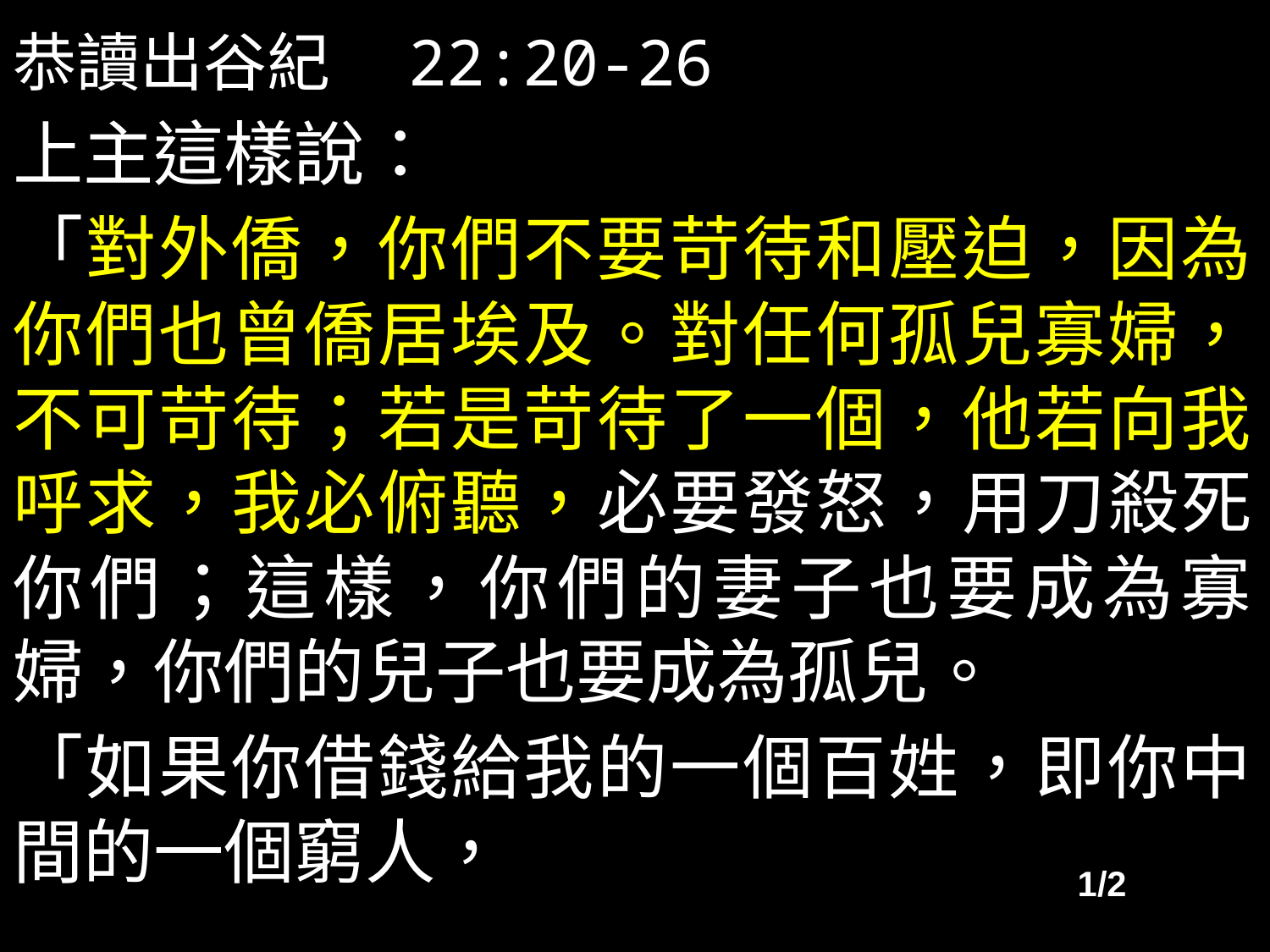

恭讀出谷紀　22:20-26
上主這樣說：
「對外僑，你們不要苛待和壓迫，因為你們也曾僑居埃及。對任何孤兒寡婦，不可苛待；若是苛待了一個，他若向我呼求，我必俯聽，必要發怒，用刀殺死你們；這樣，你們的妻子也要成為寡婦，你們的兒子也要成為孤兒。
「如果你借錢給我的一個百姓，即你中間的一個窮人，
1/2